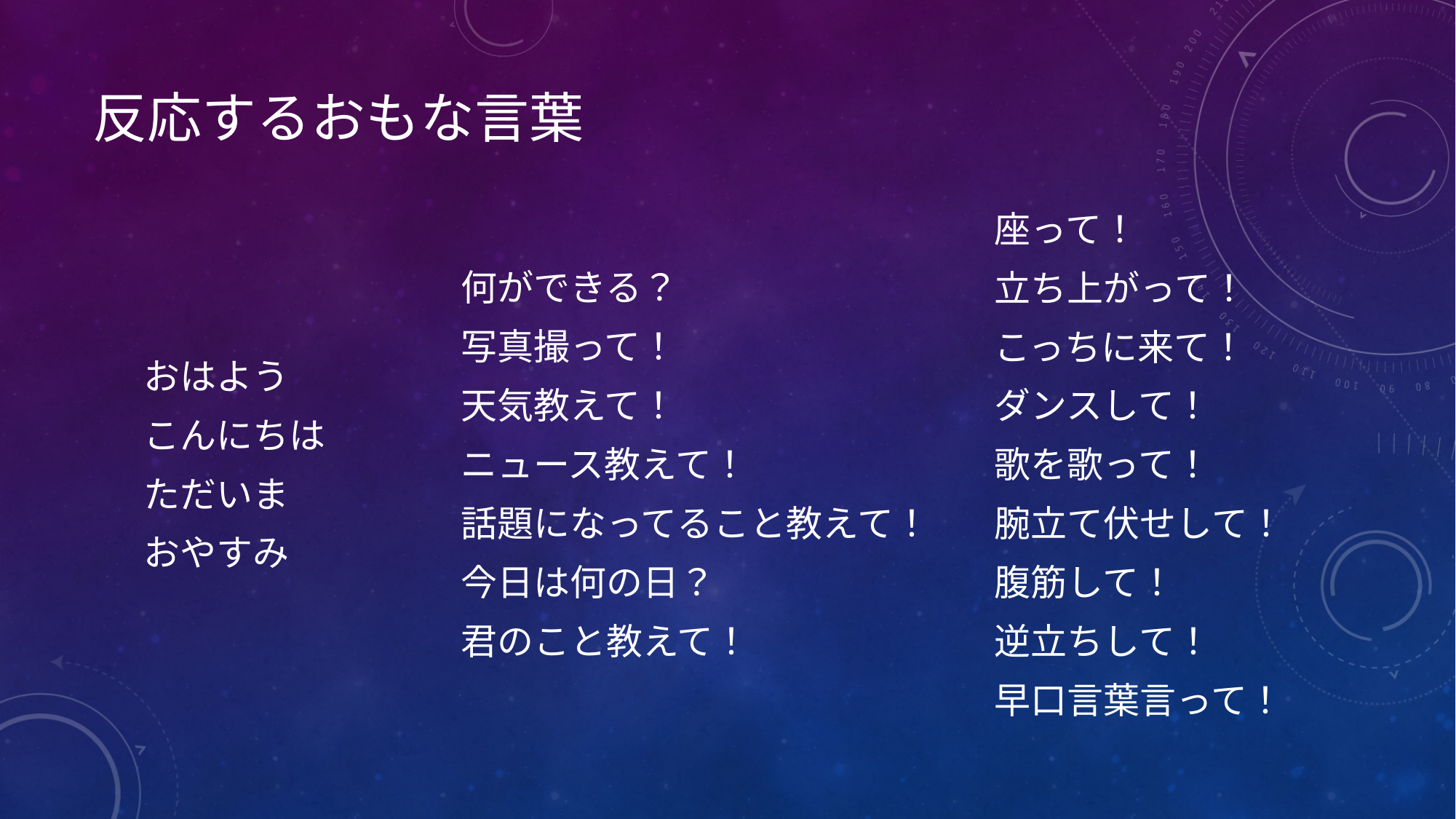

# 反応するおもな言葉
おはよう
こんにちは
ただいま
おやすみ
何ができる？
写真撮って！
天気教えて！
ニュース教えて！
話題になってること教えて！
今日は何の日？
君のこと教えて！
座って！
立ち上がって！
こっちに来て！
ダンスして！
歌を歌って！
腕立て伏せして！
腹筋して！
逆立ちして！
早口言葉言って！